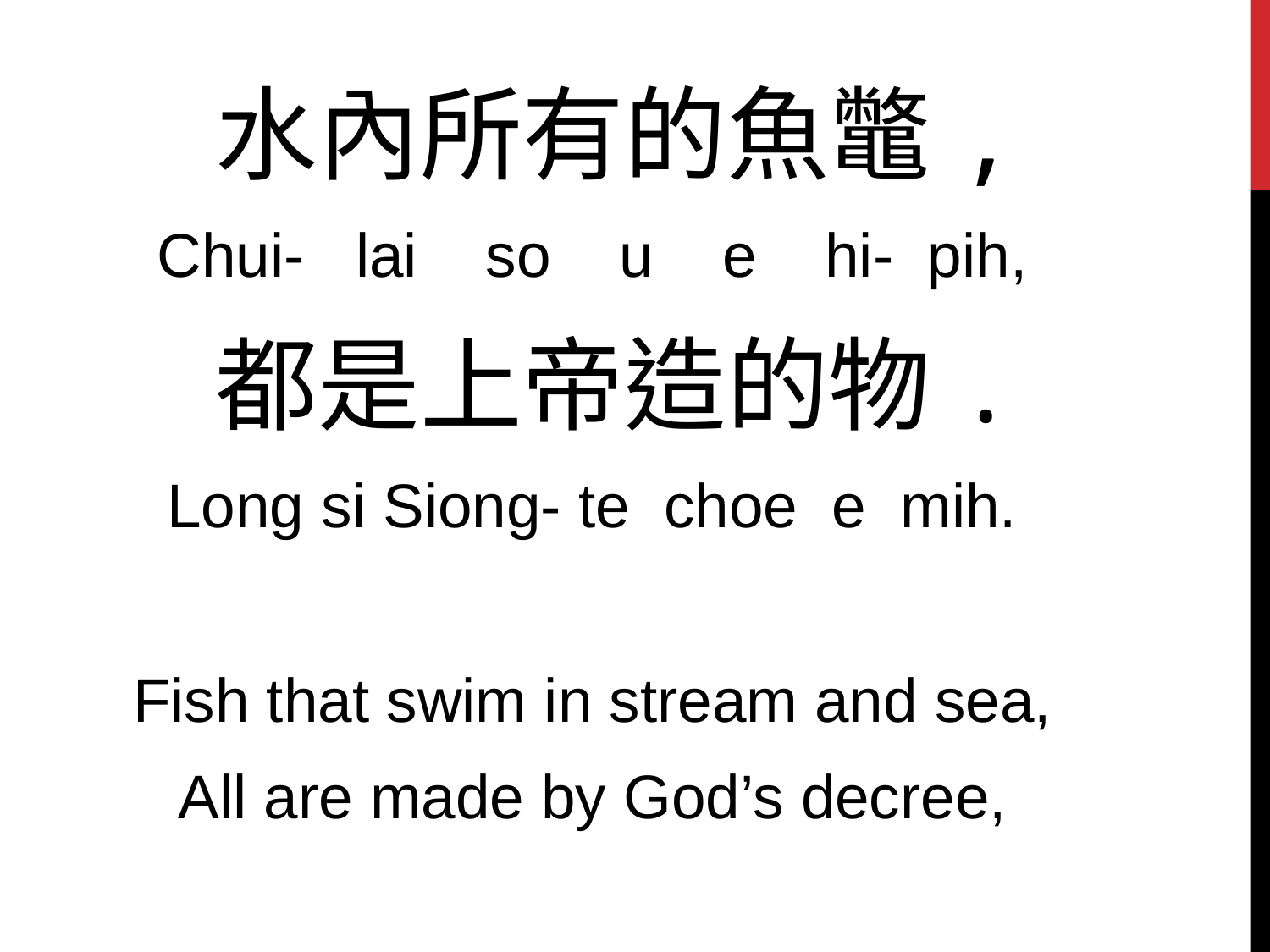

水內所有的魚鼈,
Chui-   lai    so    u    e    hi-  pih,
 都是上帝造的物.
Long si Siong- te  choe  e  mih.

Fish that swim in stream and sea,
All are made by God’s decree,